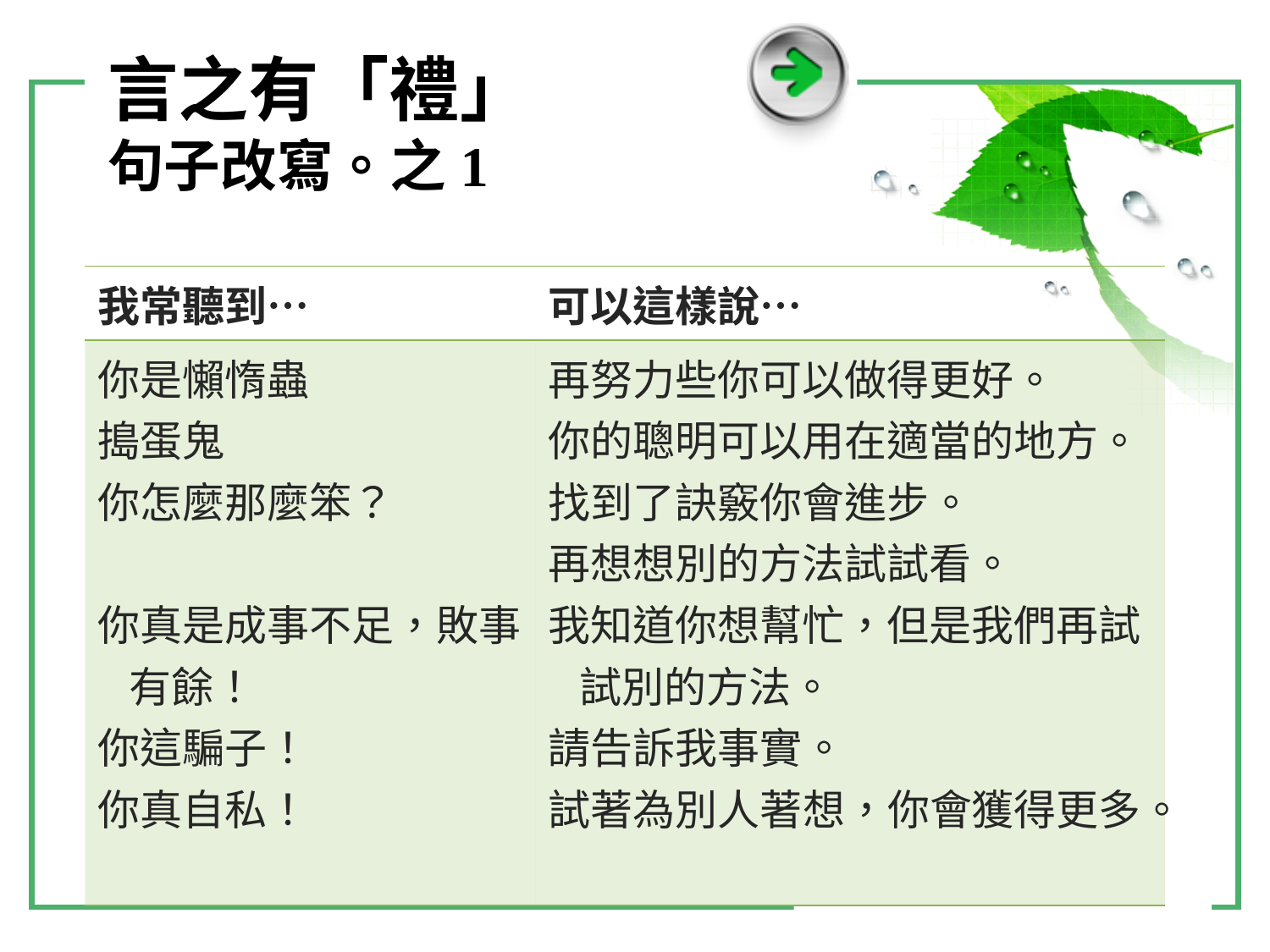

# 言之有「禮」 句子改寫。之1
| 我常聽到… | 可以這樣說… |
| --- | --- |
| 你是懶惰蟲 搗蛋鬼 你怎麼那麼笨？ 你真是成事不足，敗事 有餘！ 你這騙子！ 你真自私！ | 再努力些你可以做得更好。 你的聰明可以用在適當的地方。 找到了訣竅你會進步。 再想想別的方法試試看。 我知道你想幫忙，但是我們再試 試別的方法。 請告訴我事實。 試著為別人著想，你會獲得更多。 |